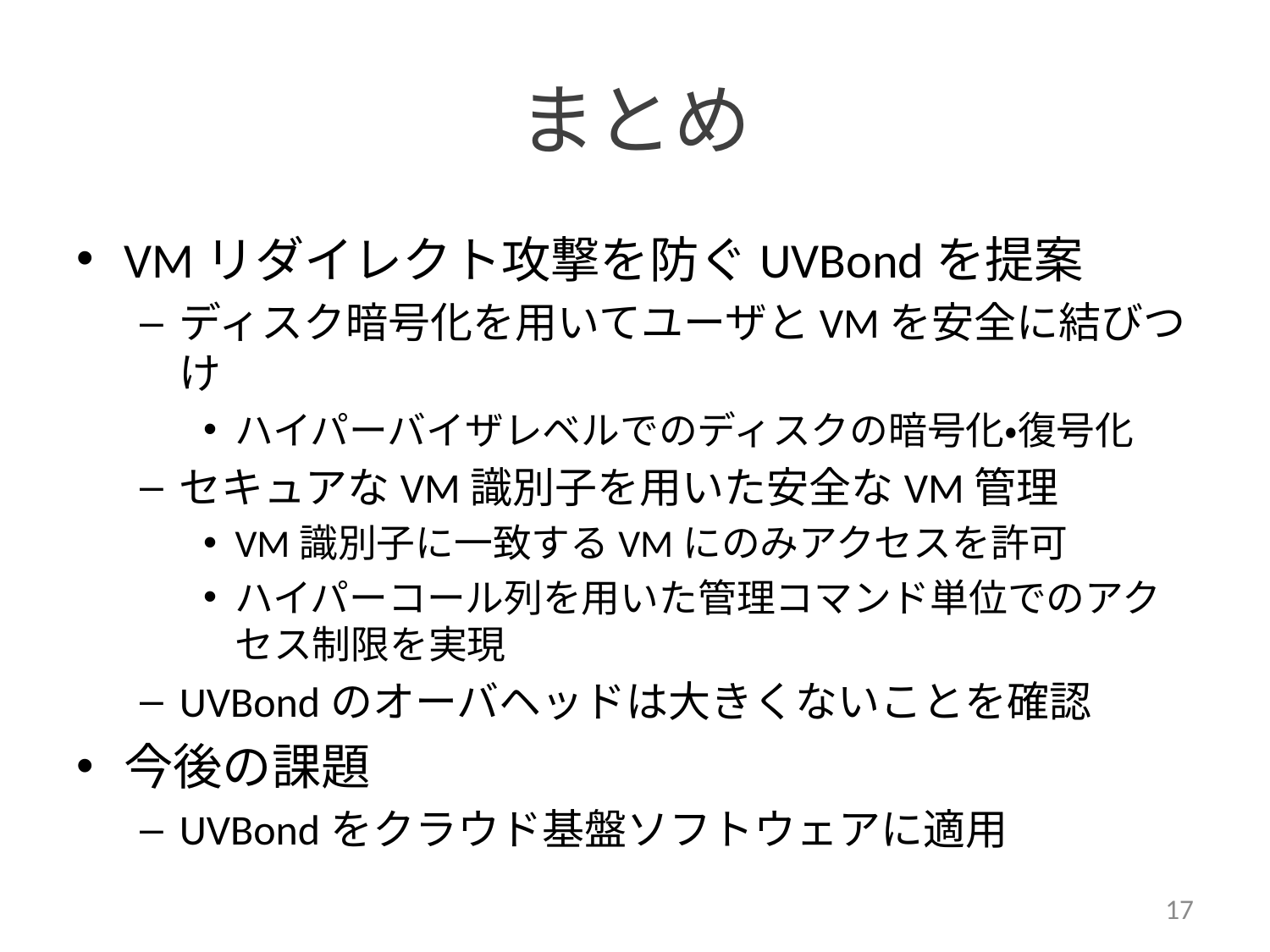

# まとめ
VMリダイレクト攻撃を防ぐUVBondを提案
ディスク暗号化を用いてユーザとVMを安全に結びつけ
ハイパーバイザレベルでのディスクの暗号化・復号化
セキュアなVM識別子を用いた安全なVM管理
VM識別子に一致するVMにのみアクセスを許可
ハイパーコール列を用いた管理コマンド単位でのアクセス制限を実現
UVBondのオーバヘッドは大きくないことを確認
今後の課題
UVBondをクラウド基盤ソフトウェアに適用

17